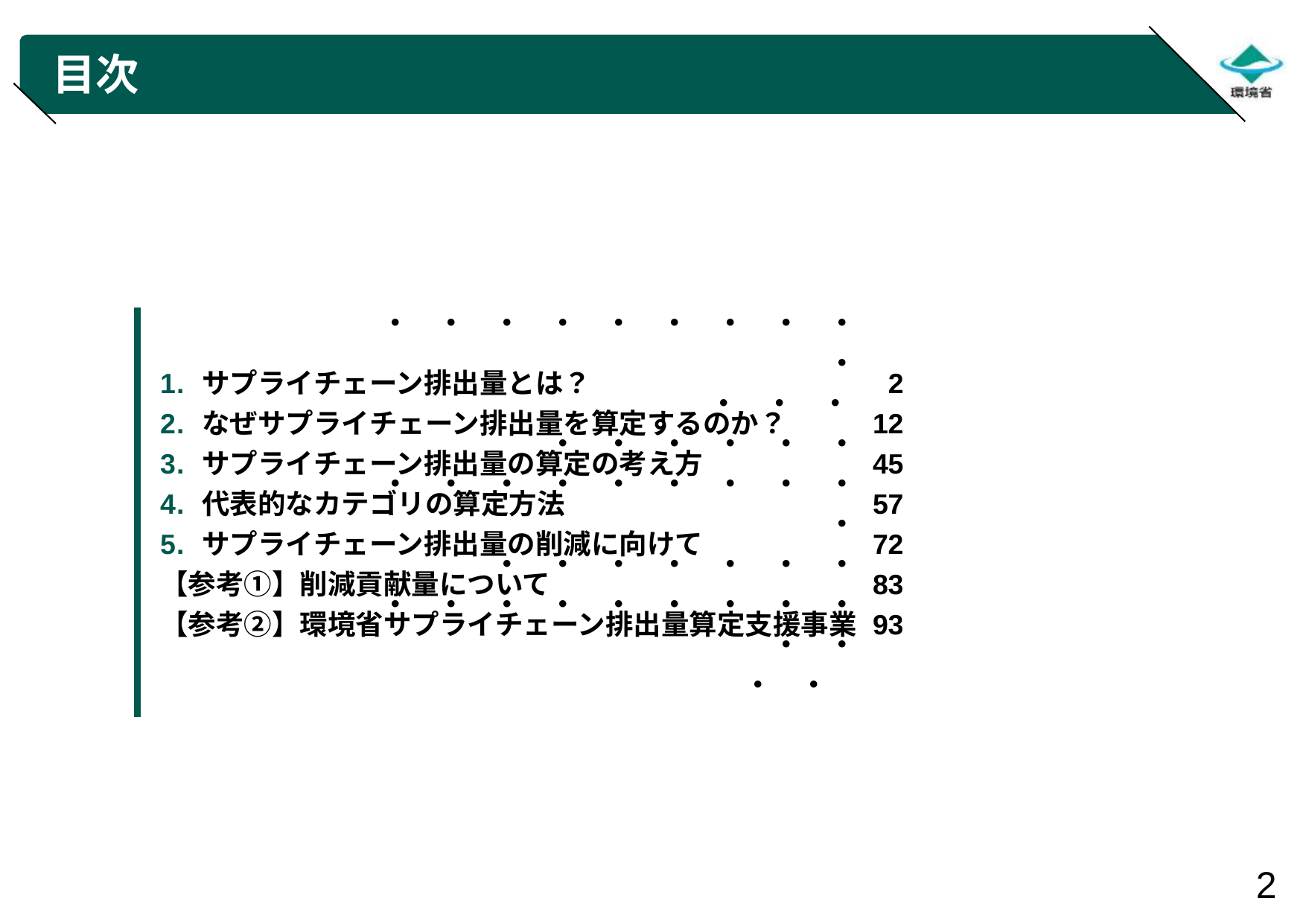

目次
サプライチェーン排出量とは？
なぜサプライチェーン排出量を算定するのか？
サプライチェーン排出量の算定の考え方
代表的なカテゴリの算定方法
サプライチェーン排出量の削減に向けて
【参考①】削減貢献量について
【参考②】環境省サプライチェーン排出量算定支援事業
・　・　・　・　・　・　・　・　・　・
　・　・　・
・　・　・　・　・　・
・　・　・　・　・　・　・　・　・　・
・　・　・　・　・　・　・
・　・　・　・　・　・　・　・　・　・　・
・　・
2
12
45
57
72
83
93